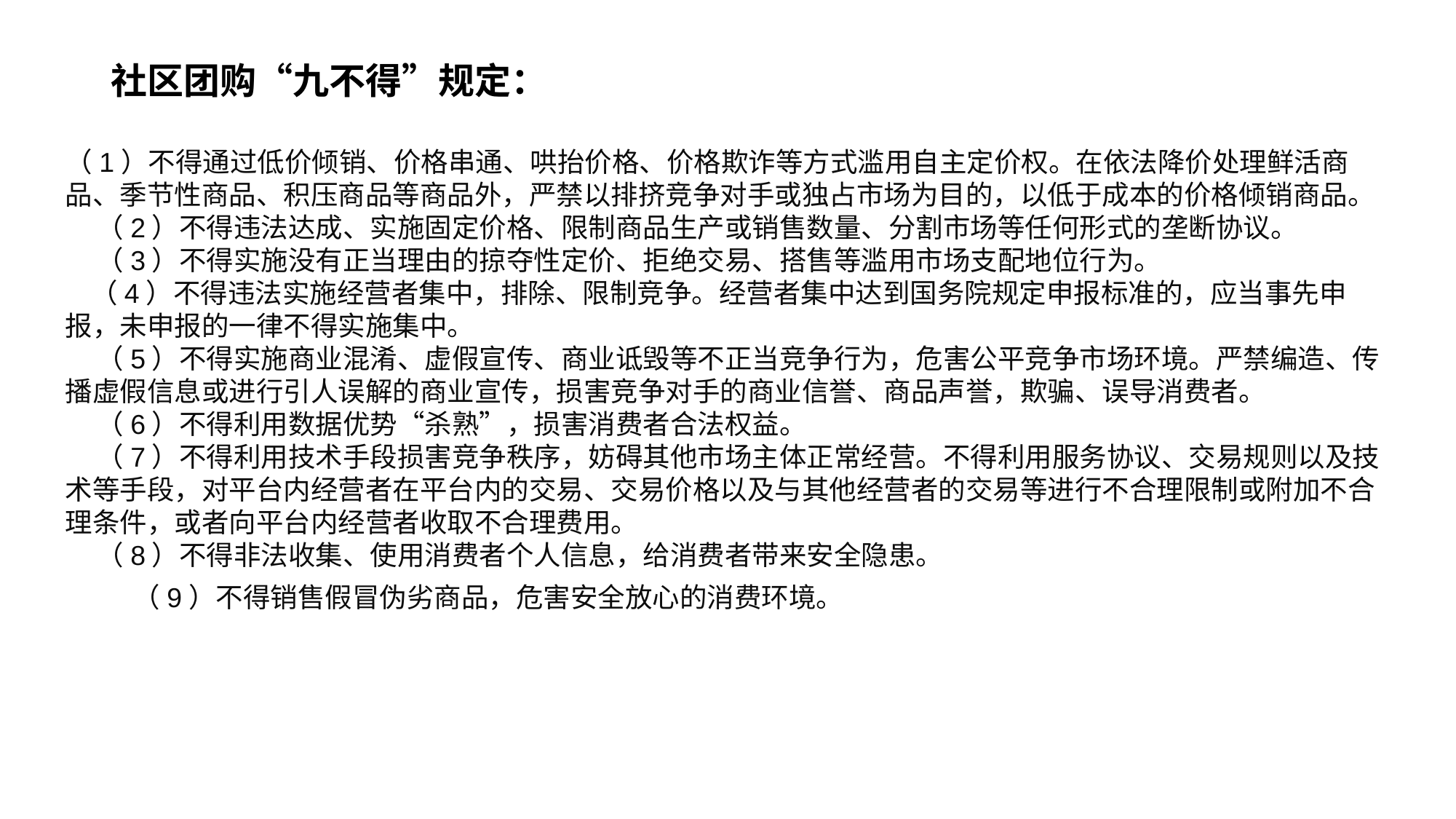

# 社区团购“九不得”规定：
（1）不得通过低价倾销、价格串通、哄抬价格、价格欺诈等方式滥用自主定价权。在依法降价处理鲜活商品、季节性商品、积压商品等商品外，严禁以排挤竞争对手或独占市场为目的，以低于成本的价格倾销商品。    （2）不得违法达成、实施固定价格、限制商品生产或销售数量、分割市场等任何形式的垄断协议。    （3）不得实施没有正当理由的掠夺性定价、拒绝交易、搭售等滥用市场支配地位行为。   （4）不得违法实施经营者集中，排除、限制竞争。经营者集中达到国务院规定申报标准的，应当事先申报，未申报的一律不得实施集中。    （5）不得实施商业混淆、虚假宣传、商业诋毁等不正当竞争行为，危害公平竞争市场环境。严禁编造、传播虚假信息或进行引人误解的商业宣传，损害竞争对手的商业信誉、商品声誉，欺骗、误导消费者。    （6）不得利用数据优势“杀熟”，损害消费者合法权益。    （7）不得利用技术手段损害竞争秩序，妨碍其他市场主体正常经营。不得利用服务协议、交易规则以及技术等手段，对平台内经营者在平台内的交易、交易价格以及与其他经营者的交易等进行不合理限制或附加不合理条件，或者向平台内经营者收取不合理费用。    （8）不得非法收集、使用消费者个人信息，给消费者带来安全隐患。    （9）不得销售假冒伪劣商品，危害安全放心的消费环境。